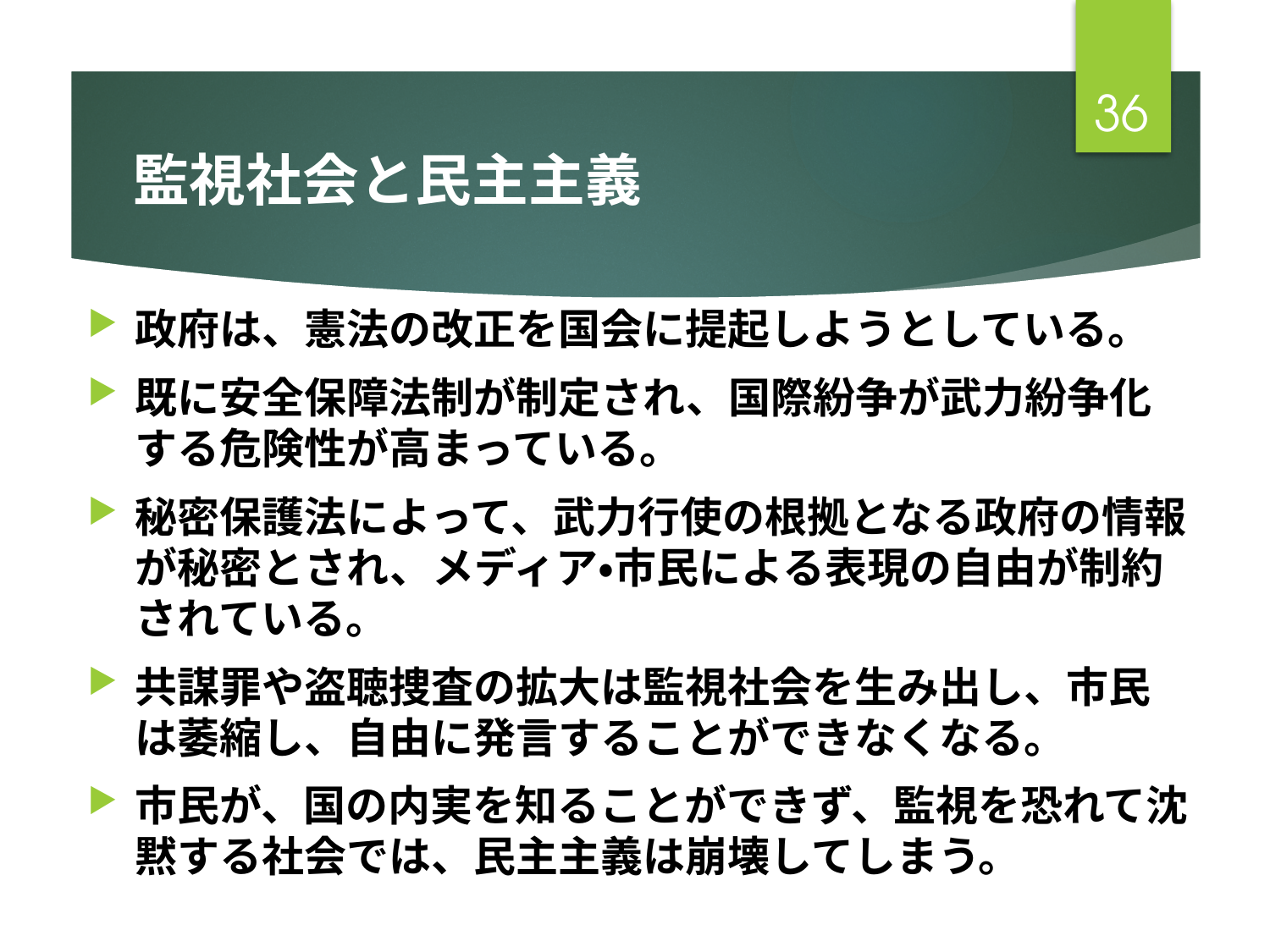

36
# 監視社会と民主主義
政府は、憲法の改正を国会に提起しようとしている。
既に安全保障法制が制定され、国際紛争が武力紛争化する危険性が高まっている。
秘密保護法によって、武力行使の根拠となる政府の情報が秘密とされ、メディア・市民による表現の自由が制約されている。
共謀罪や盗聴捜査の拡大は監視社会を生み出し、市民は萎縮し、自由に発言することができなくなる。
市民が、国の内実を知ることができず、監視を恐れて沈黙する社会では、民主主義は崩壊してしまう。